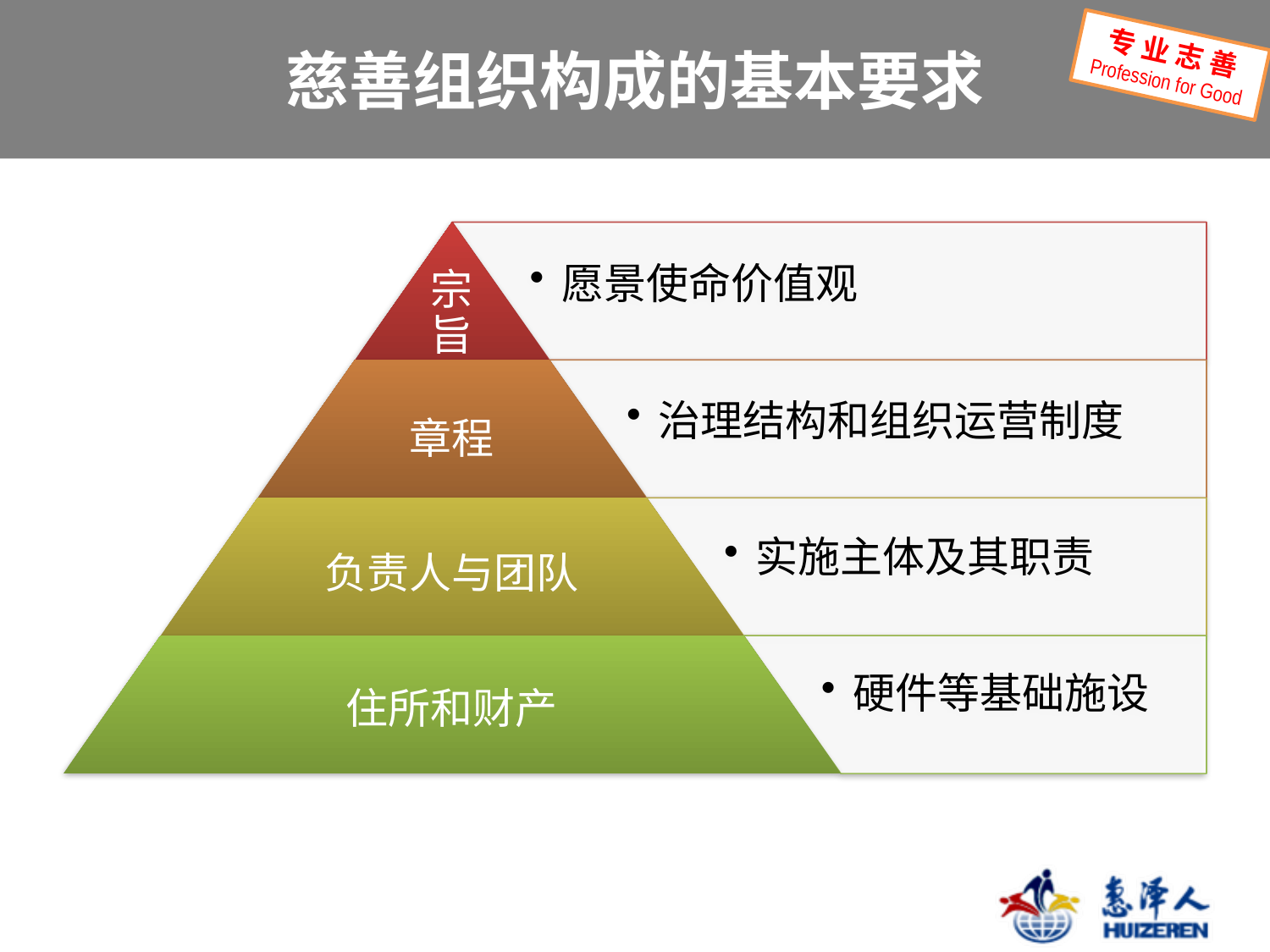

# 慈善组织构成的基本要求
专 业 志 善
Profession for Good
愿景使命价值观
宗旨
治理结构和组织运营制度
章程
实施主体及其职责
负责人与团队
硬件等基础施设
住所和财产